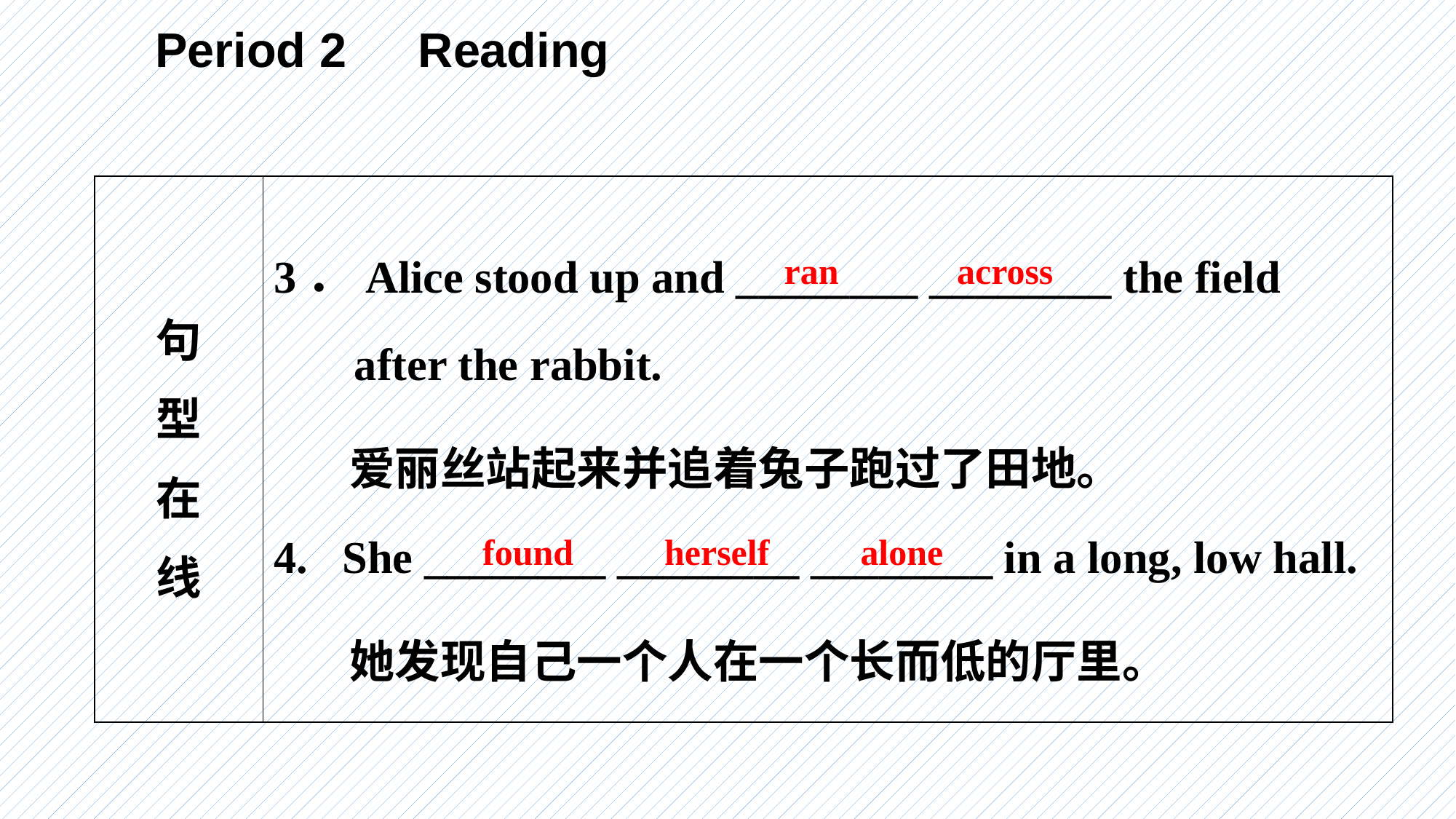

Period 2　Reading
| 句 型 在 线 | 3．Alice stood up and \_\_\_\_\_\_\_\_ \_\_\_\_\_\_\_\_ the field after the rabbit. 爱丽丝站起来并追着兔子跑过了田地。 4. She \_\_\_\_\_\_\_\_ \_\_\_\_\_\_\_\_ \_\_\_\_\_\_\_\_ in a long, low hall. 她发现自己一个人在一个长而低的厅里。 |
| --- | --- |
ran             across

found          herself          alone